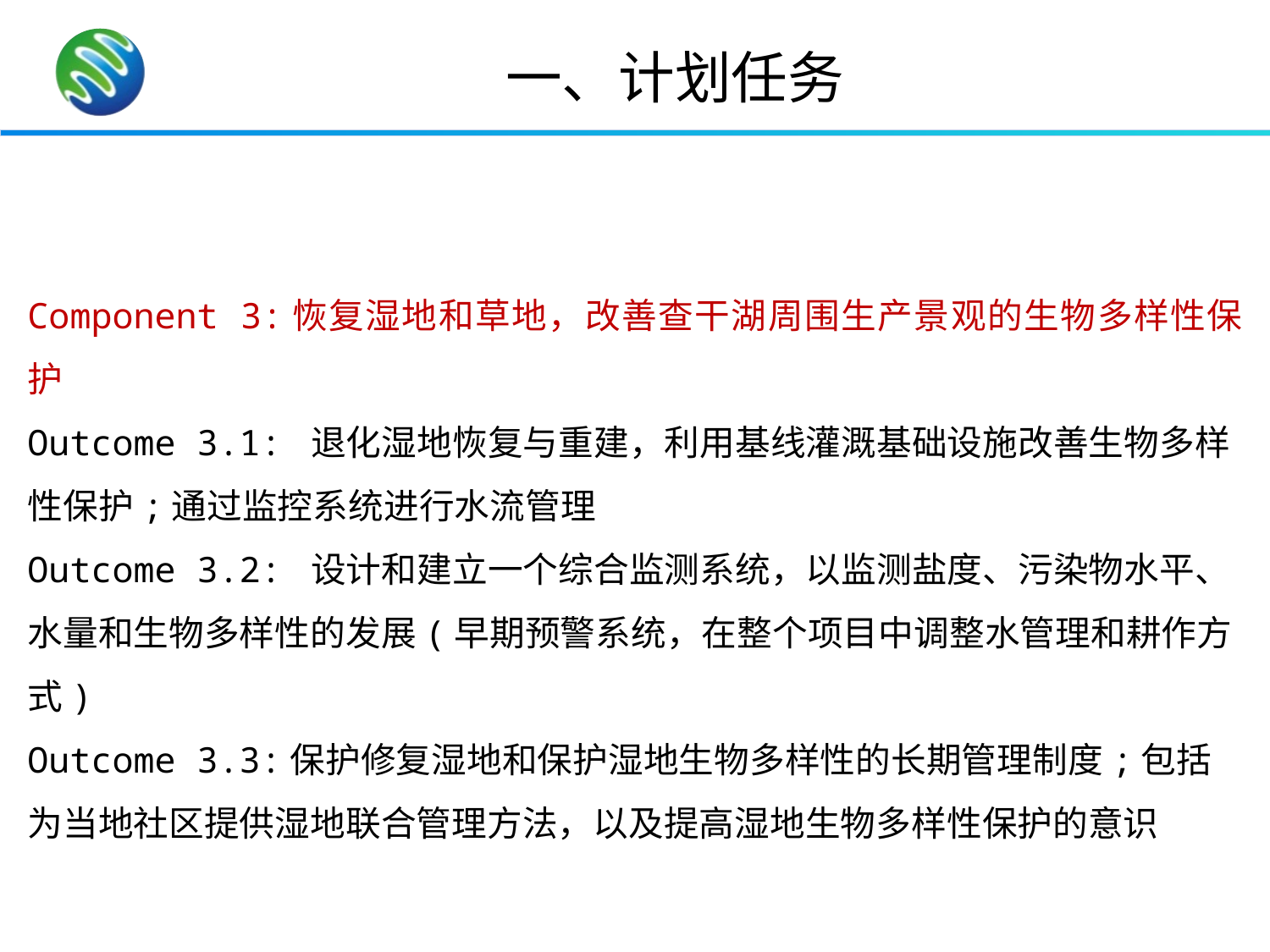

一、计划任务
Component 3:恢复湿地和草地，改善查干湖周围生产景观的生物多样性保护
Outcome 3.1: 退化湿地恢复与重建，利用基线灌溉基础设施改善生物多样性保护;通过监控系统进行水流管理
Outcome 3.2: 设计和建立一个综合监测系统，以监测盐度、污染物水平、水量和生物多样性的发展(早期预警系统，在整个项目中调整水管理和耕作方式)
Outcome 3.3:保护修复湿地和保护湿地生物多样性的长期管理制度;包括为当地社区提供湿地联合管理方法，以及提高湿地生物多样性保护的意识